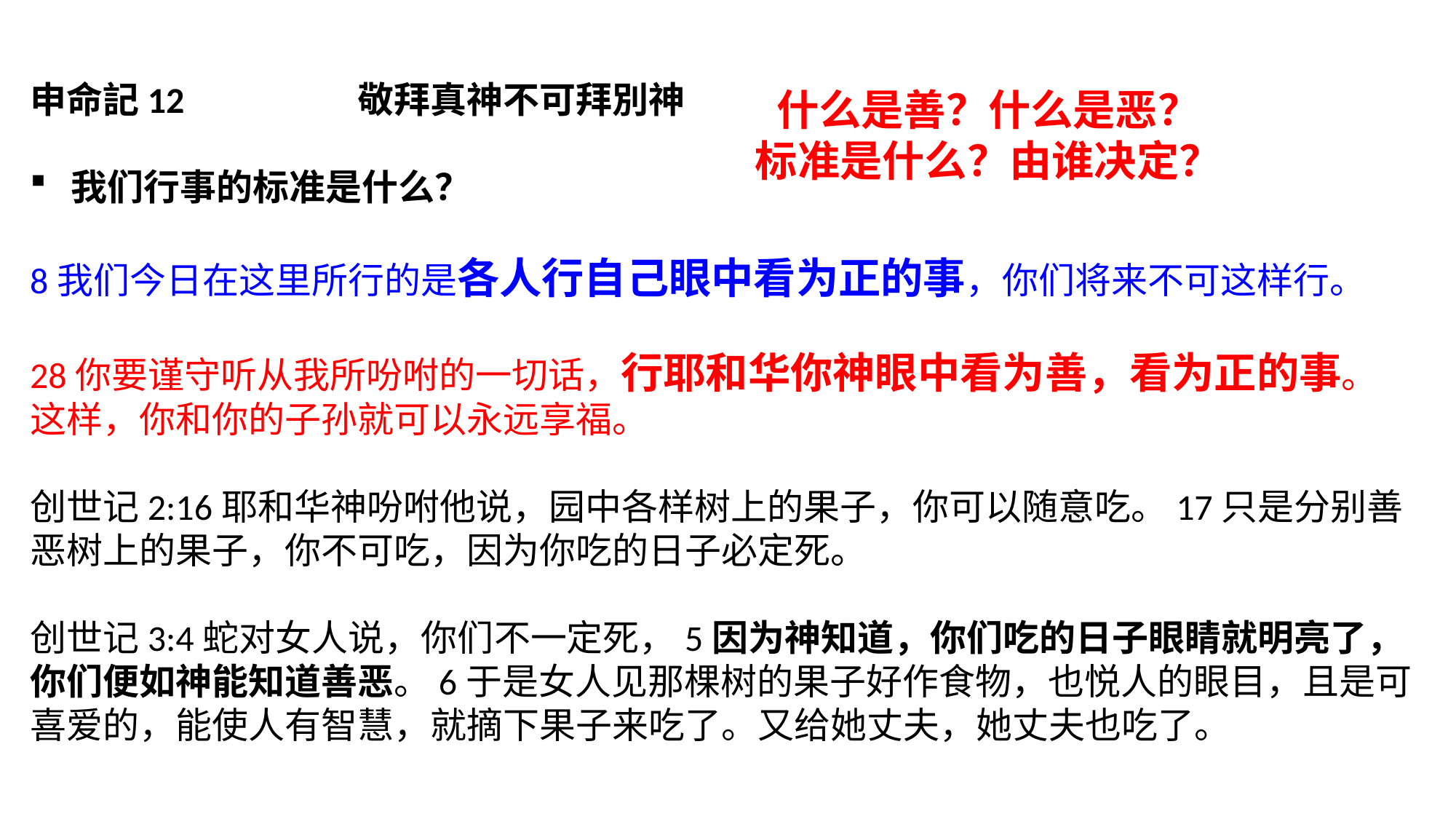

申命記12		敬拜真神不可拜別神

我们行事的标准是什么？

8我们今日在这里所行的是各人行自己眼中看为正的事，你们将来不可这样行。

28你要谨守听从我所吩咐的一切话，行耶和华你神眼中看为善，看为正的事。这样，你和你的子孙就可以永远享福。

创世记2:16耶和华神吩咐他说，园中各样树上的果子，你可以随意吃。17只是分别善恶树上的果子，你不可吃，因为你吃的日子必定死。

创世记3:4蛇对女人说，你们不一定死，5因为神知道，你们吃的日子眼睛就明亮了，你们便如神能知道善恶。6于是女人见那棵树的果子好作食物，也悦人的眼目，且是可喜爱的，能使人有智慧，就摘下果子来吃了。又给她丈夫，她丈夫也吃了。
什么是善？什么是恶？
标准是什么？由谁决定？